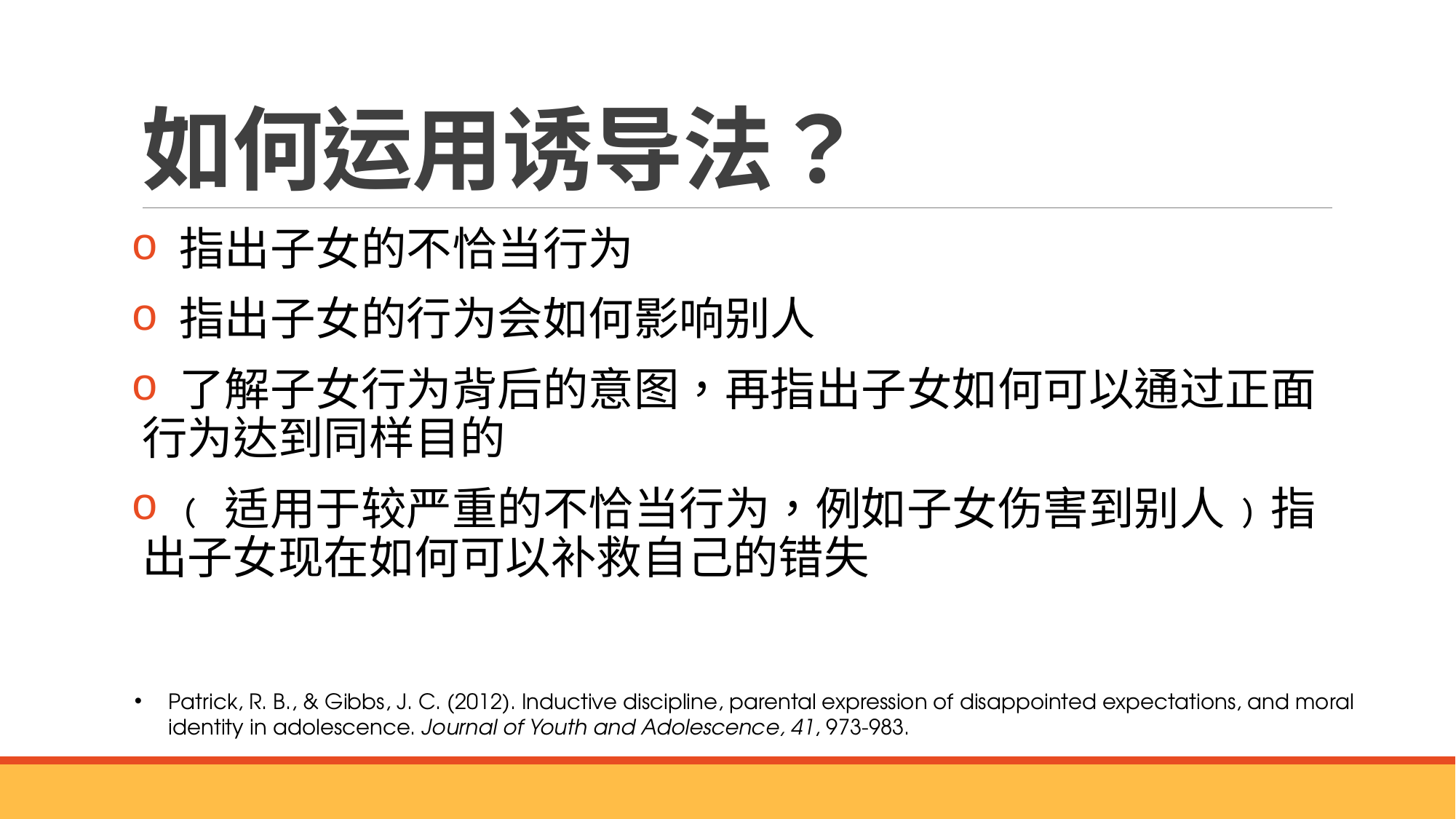

# 如何运用诱导法？
 指出子女的不恰当行为
 指出子女的行为会如何影响别人
 了解子女行为背后的意图，再指出子女如何可以通过正面行为达到同样目的
 ﹙适用于较严重的不恰当行为，例如子女伤害到别人﹚指出子女现在如何可以补救自己的错失
Patrick, R. B., & Gibbs, J. C. (2012). Inductive discipline, parental expression of disappointed expectations, and moral identity in adolescence. Journal of Youth and Adolescence, 41, 973-983.